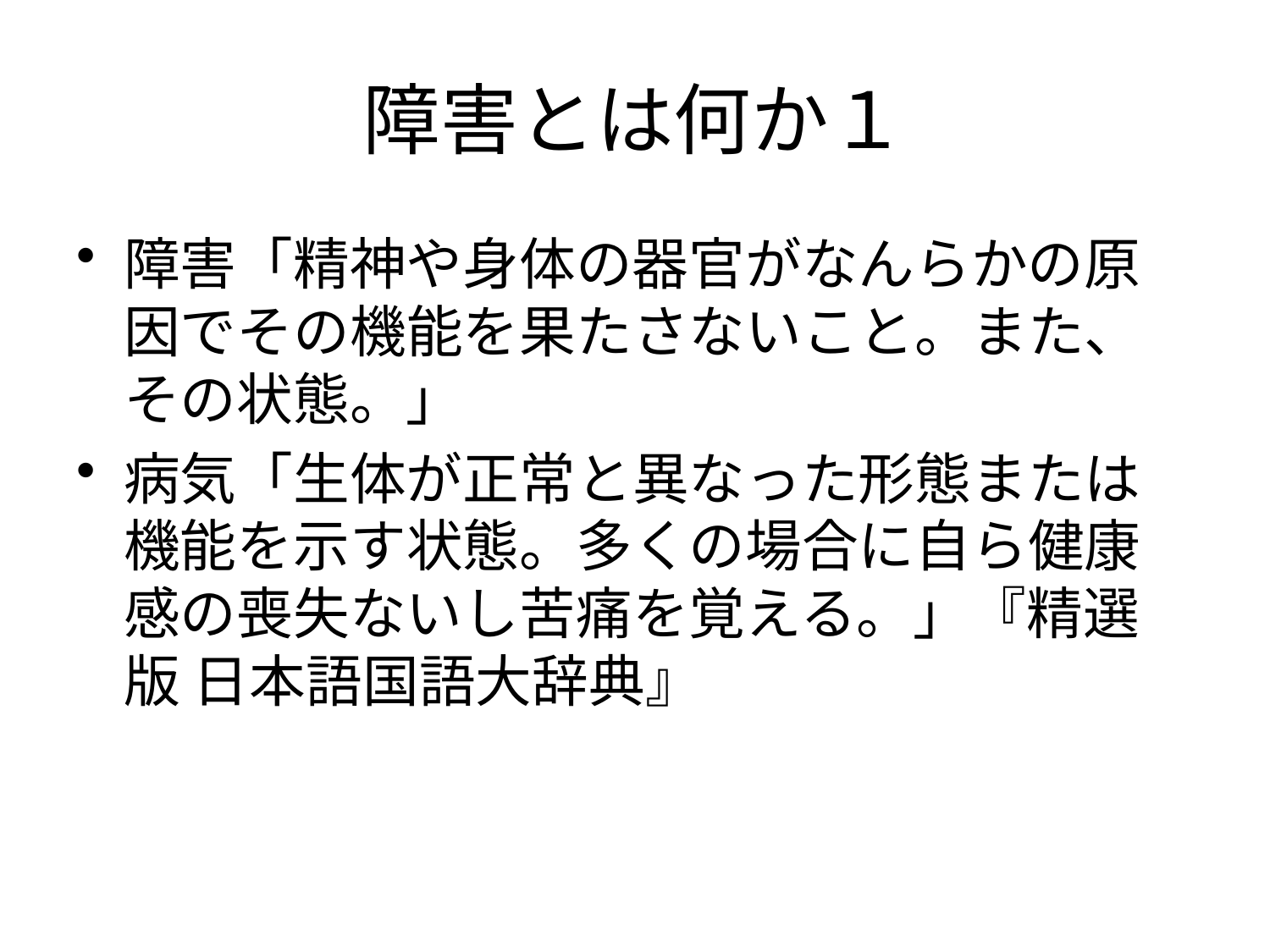

# 障害とは何か１
障害「精神や身体の器官がなんらかの原因でその機能を果たさないこと。また、その状態。」
病気「生体が正常と異なった形態または機能を示す状態。多くの場合に自ら健康感の喪失ないし苦痛を覚える。」『精選版 日本語国語大辞典』